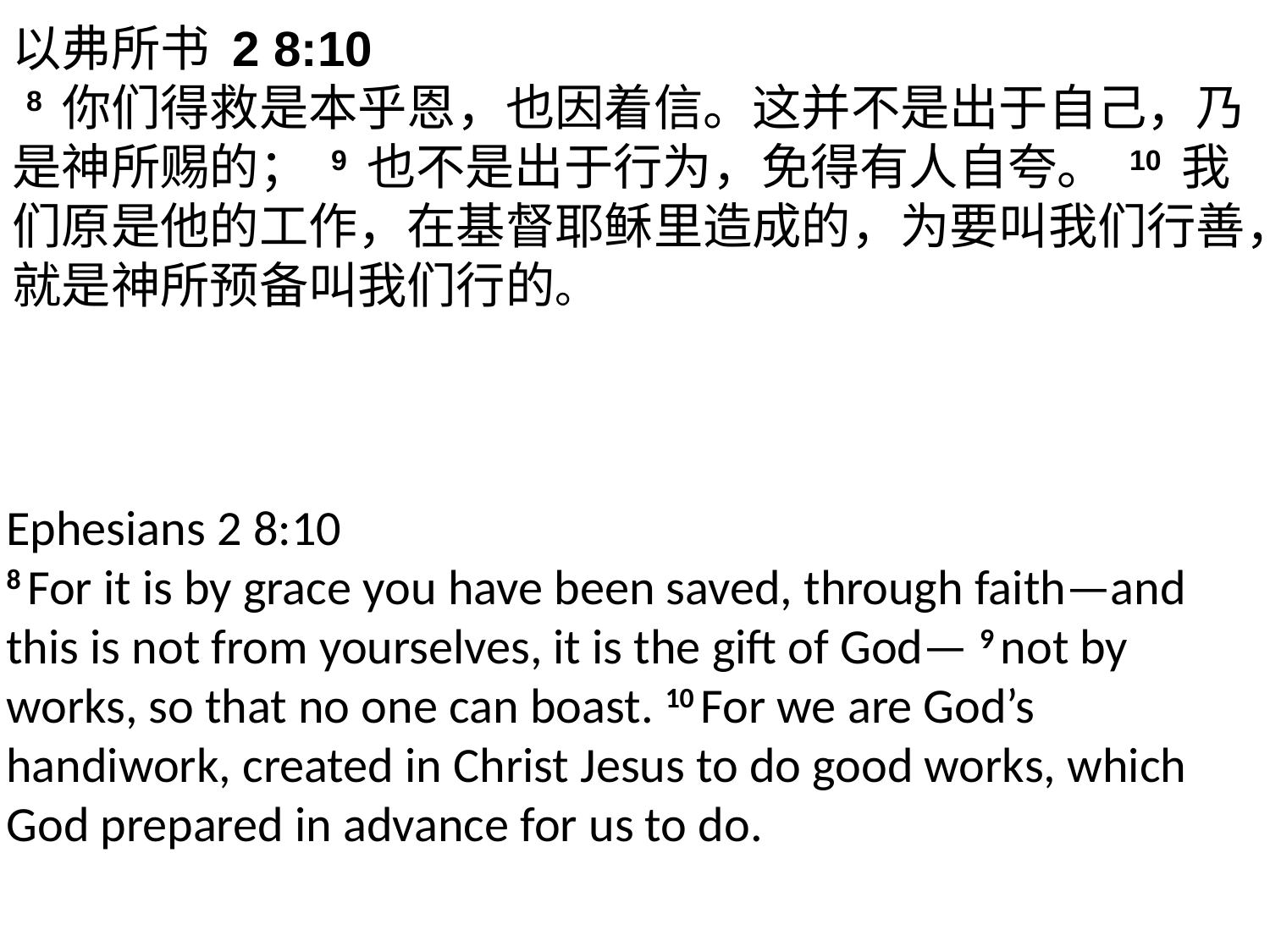

以弗所书 2 8:10
 8 你们得救是本乎恩，也因着信。这并不是出于自己，乃是神所赐的； 9 也不是出于行为，免得有人自夸。 10 我们原是他的工作，在基督耶稣里造成的，为要叫我们行善，就是神所预备叫我们行的。
Ephesians 2 8:10
8 For it is by grace you have been saved, through faith—and this is not from yourselves, it is the gift of God— 9 not by works, so that no one can boast. 10 For we are God’s handiwork, created in Christ Jesus to do good works, which God prepared in advance for us to do.